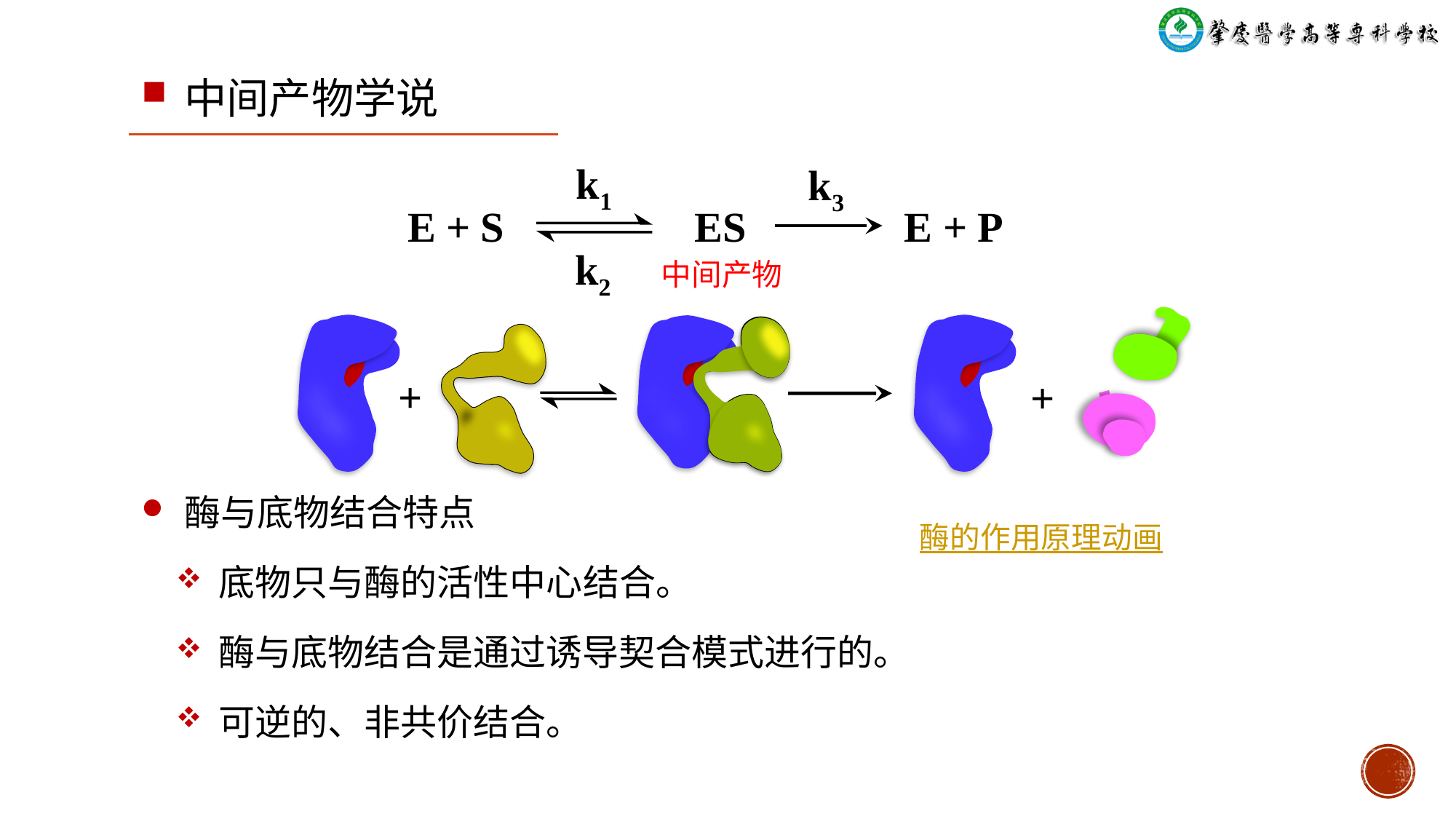

# 中间产物学说
k1
k3
E + S                  ES               E + P

k2
中间产物

+
+

酶与底物结合特点
底物只与酶的活性中心结合。
酶与底物结合是通过诱导契合模式进行的。
可逆的、非共价结合。
酶的作用原理动画